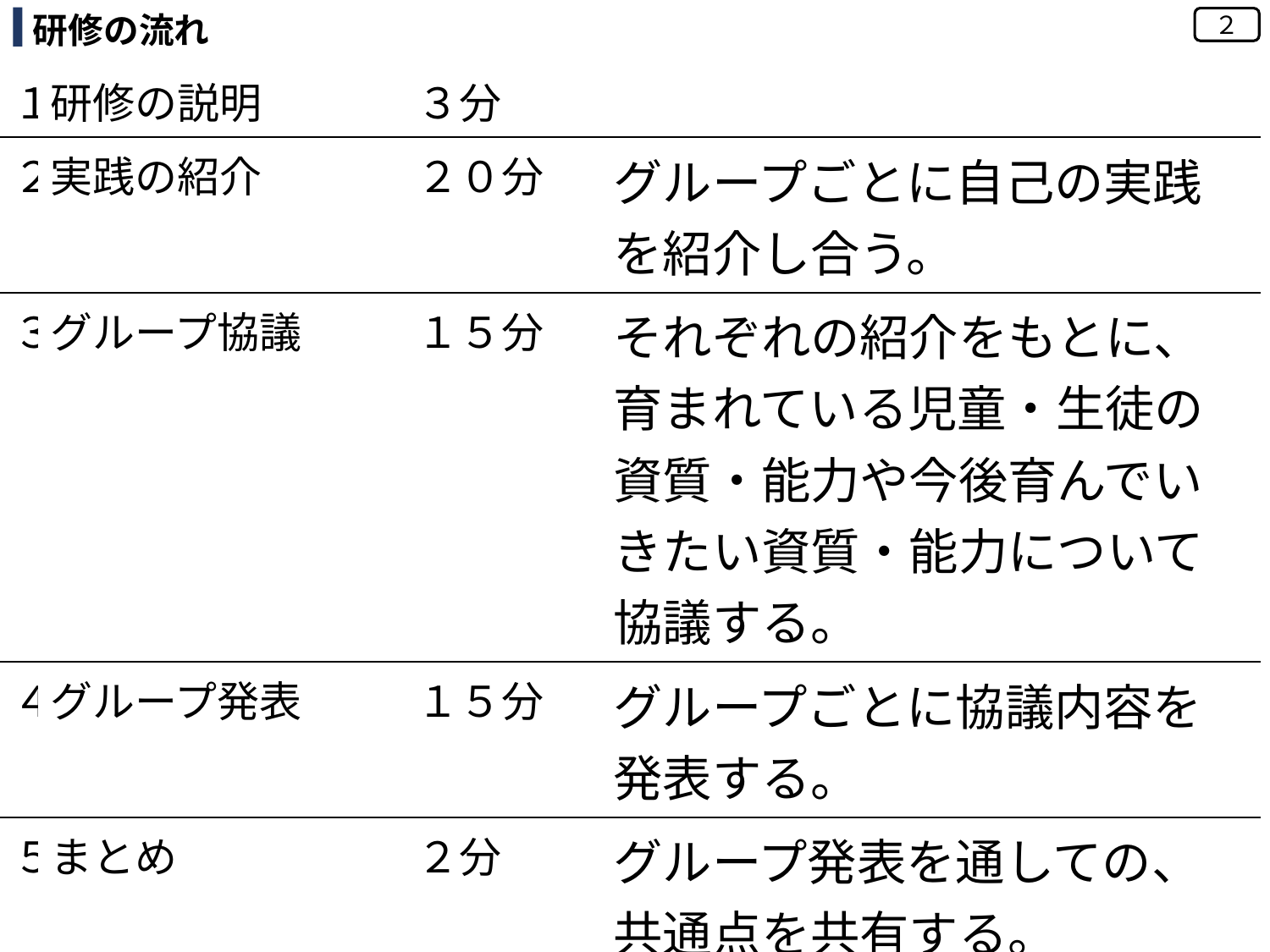

研修の流れ

２
| １ | 研修の説明 | ３分 |  |
| --- | --- | --- | --- |
| ２ | 実践の紹介 | ２０分 | グループごとに自己の実践を紹介し合う。 |
| ３ | グループ協議 | １５分 | それぞれの紹介をもとに、育まれている児童・生徒の資質・能力や今後育んでいきたい資質・能力について協議する。 |
| ４ | グループ発表 | １５分 | グループごとに協議内容を発表する。 |
| ５ | まとめ | ２分 | グループ発表を通しての、共通点を共有する。 |
| ６ | 振り返り | １０分 | 研修会を通して、考えたことについて振り返る。 |